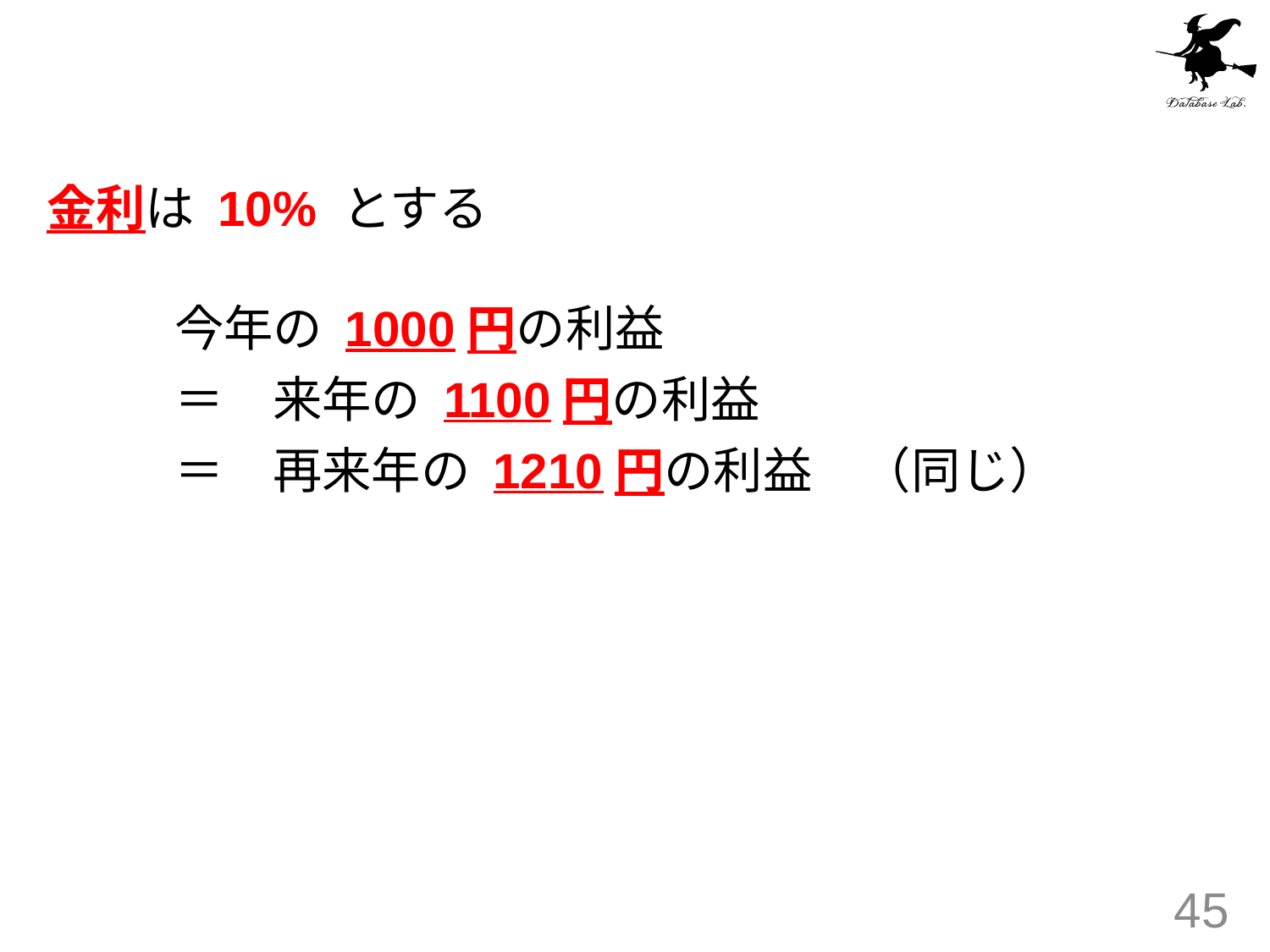

金利は 10% とする
今年の 1000円の利益
＝　来年の 1100円の利益
＝　再来年の 1210円の利益　（同じ）
45